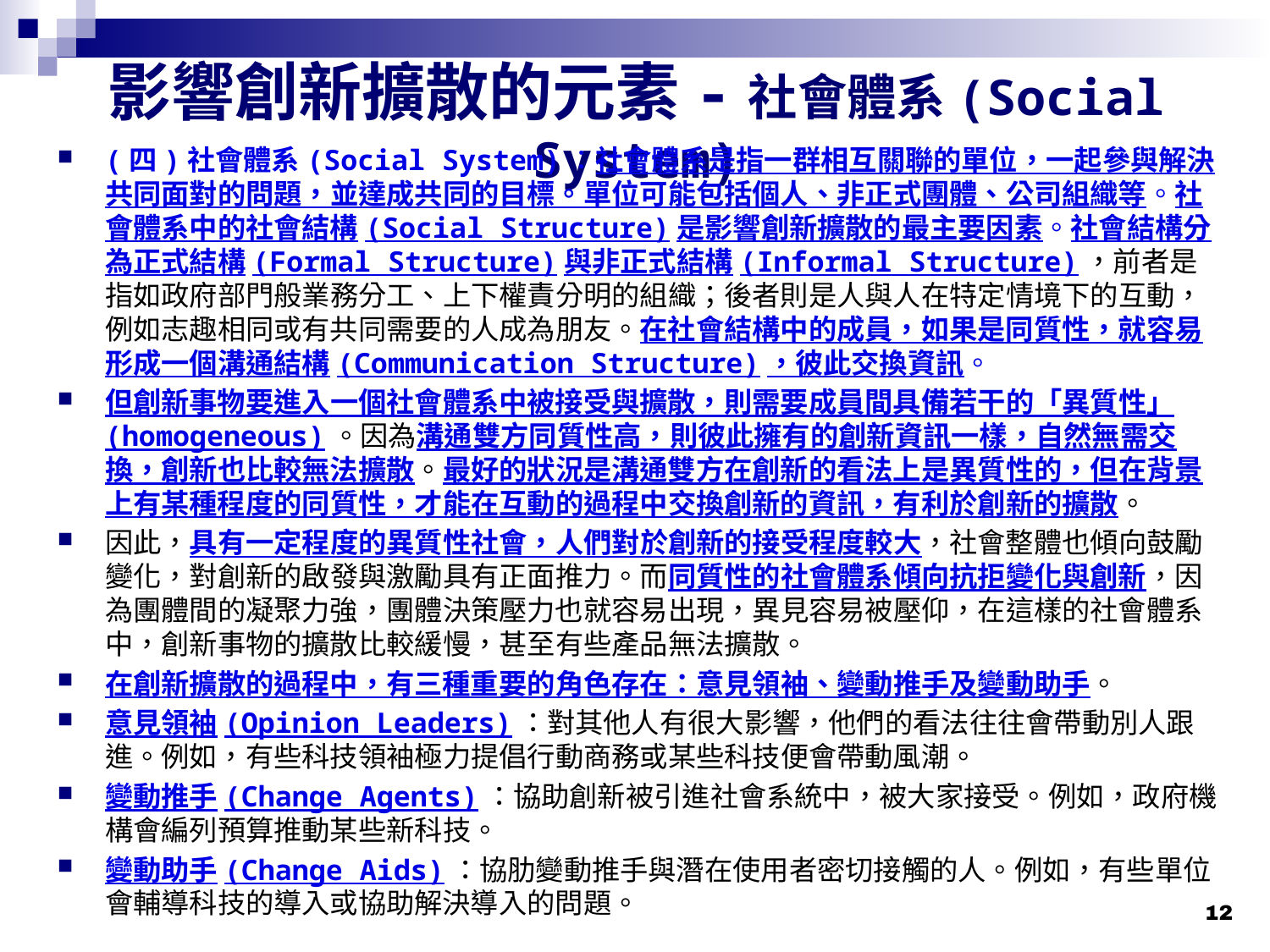

影響創新擴散的元素-社會體系(Social System)
(四)社會體系(Social System)：社會體系是指一群相互關聯的單位，一起參與解決共同面對的問題，並達成共同的目標。單位可能包括個人、非正式團體、公司組織等。社會體系中的社會結構(Social Structure)是影響創新擴散的最主要因素。社會結構分為正式結構(Formal Structure)與非正式結構(Informal Structure)，前者是指如政府部門般業務分工、上下權責分明的組織；後者則是人與人在特定情境下的互動，例如志趣相同或有共同需要的人成為朋友。在社會結構中的成員，如果是同質性，就容易形成一個溝通結構(Communication Structure)，彼此交換資訊。
但創新事物要進入一個社會體系中被接受與擴散，則需要成員間具備若干的「異質性」(homogeneous)。因為溝通雙方同質性高，則彼此擁有的創新資訊一樣，自然無需交換，創新也比較無法擴散。最好的狀況是溝通雙方在創新的看法上是異質性的，但在背景上有某種程度的同質性，才能在互動的過程中交換創新的資訊，有利於創新的擴散。
因此，具有一定程度的異質性社會，人們對於創新的接受程度較大，社會整體也傾向鼓勵變化，對創新的啟發與激勵具有正面推力。而同質性的社會體系傾向抗拒變化與創新，因為團體間的凝聚力強，團體決策壓力也就容易出現，異見容易被壓仰，在這樣的社會體系中，創新事物的擴散比較緩慢，甚至有些產品無法擴散。
在創新擴散的過程中，有三種重要的角色存在：意見領袖、變動推手及變動助手。
意見領袖(Opinion Leaders)：對其他人有很大影響，他們的看法往往會帶動別人跟進。例如，有些科技領袖極力提倡行動商務或某些科技便會帶動風潮。
變動推手(Change Agents)：協助創新被引進社會系統中，被大家接受。例如，政府機構會編列預算推動某些新科技。
變動助手(Change Aids)：協肋變動推手與潛在使用者密切接觸的人。例如，有些單位會輔導科技的導入或協助解決導入的問題。
12